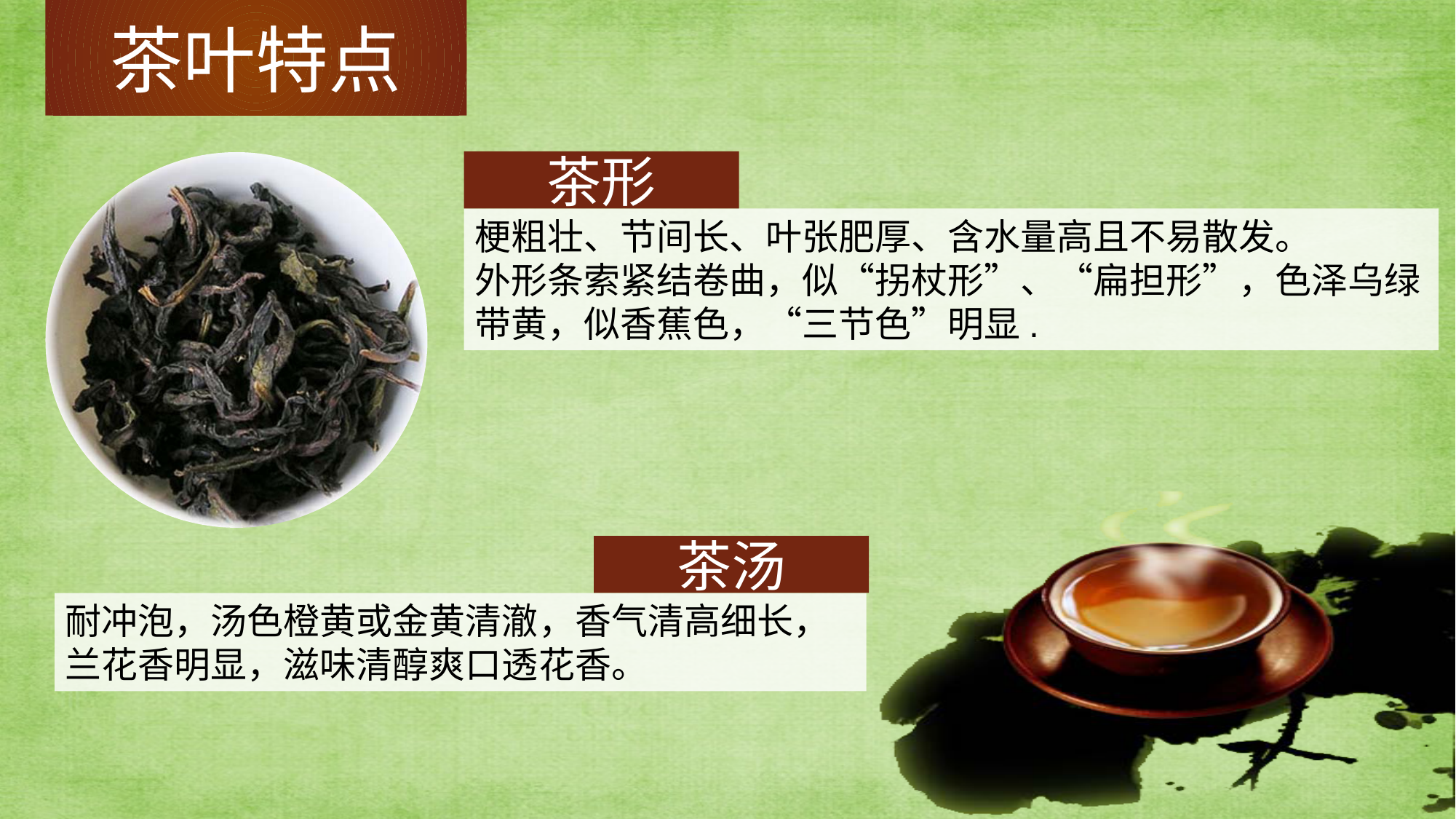

茶叶特点
茶形

梗粗壮、节间长、叶张肥厚、含水量高且不易散发。
外形条索紧结卷曲，似“拐杖形”、“扁担形”，色泽乌绿带黄，似香蕉色，“三节色”明显.
茶汤
耐冲泡，汤色橙黄或金黄清澈，香气清高细长，兰花香明显，滋味清醇爽口透花香。